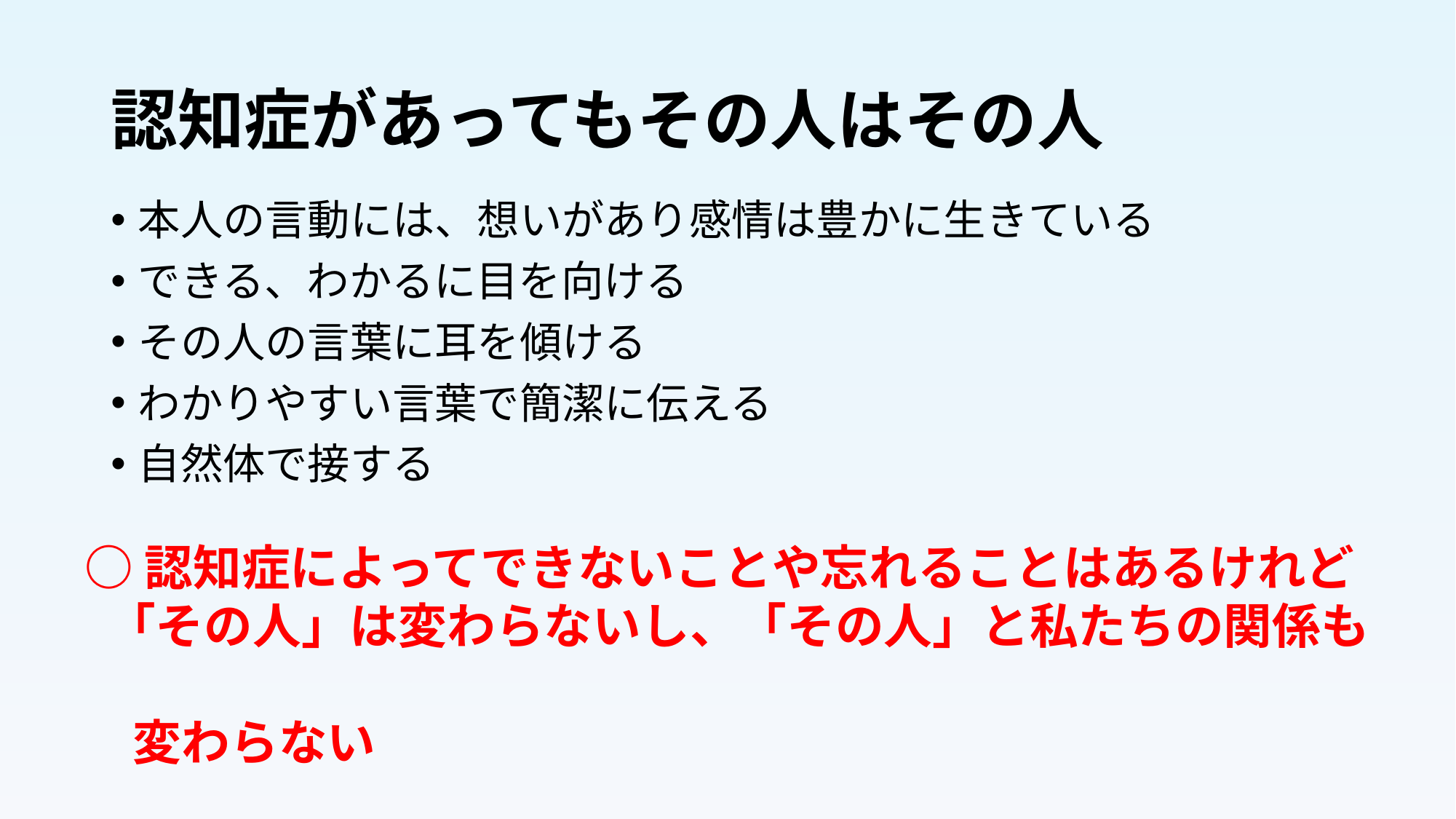

# 認知症があってもその人はその人
本人の言動には、想いがあり感情は豊かに生きている
できる、わかるに目を向ける
その人の言葉に耳を傾ける
わかりやすい言葉で簡潔に伝える
自然体で接する
○認知症によってできないことや忘れることはあるけれど
 「その人」は変わらないし、「その人」と私たちの関係も
　変わらない